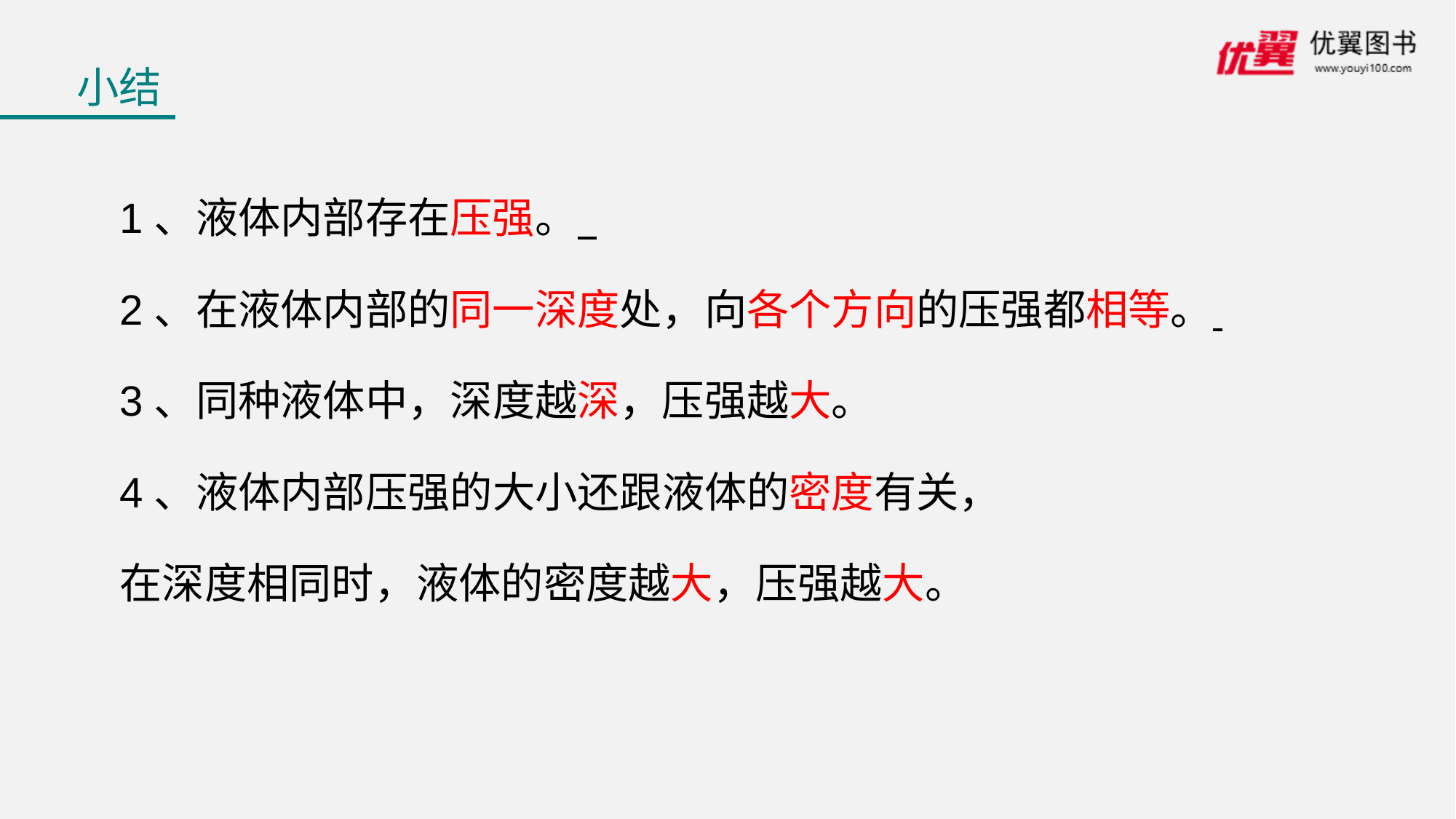

小结
1、液体内部存在压强。
2、在液体内部的同一深度处，向各个方向的压强都相等。
3、同种液体中，深度越深，压强越大。
4、液体内部压强的大小还跟液体的密度有关，
在深度相同时，液体的密度越大，压强越大。